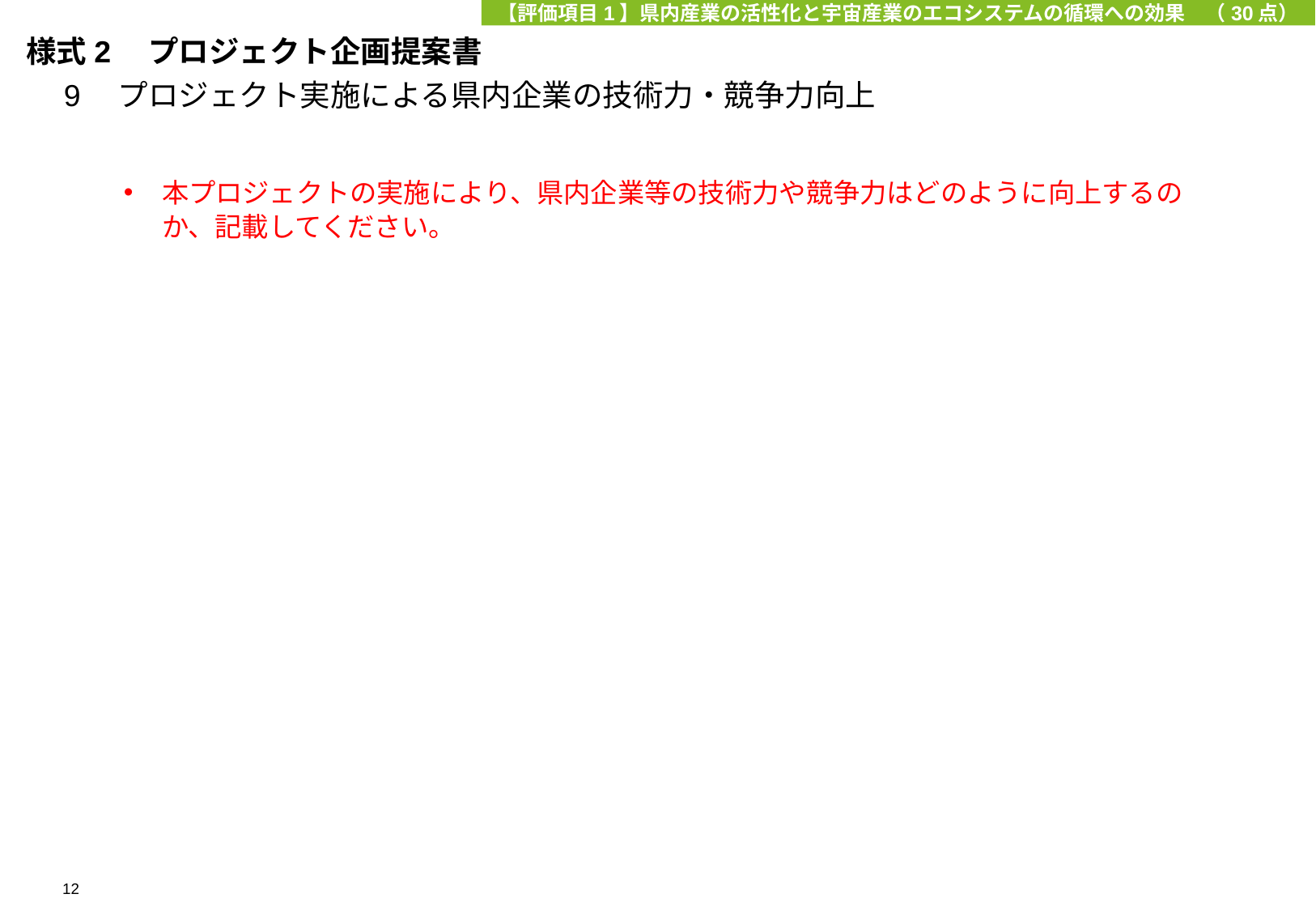

【評価項目1】県内産業の活性化と宇宙産業のエコシステムの循環への効果　（30点）
様式2　プロジェクト企画提案書
　9　プロジェクト実施による県内企業の技術力・競争力向上
本プロジェクトの実施により、県内企業等の技術力や競争力はどのように向上するのか、記載してください。
12